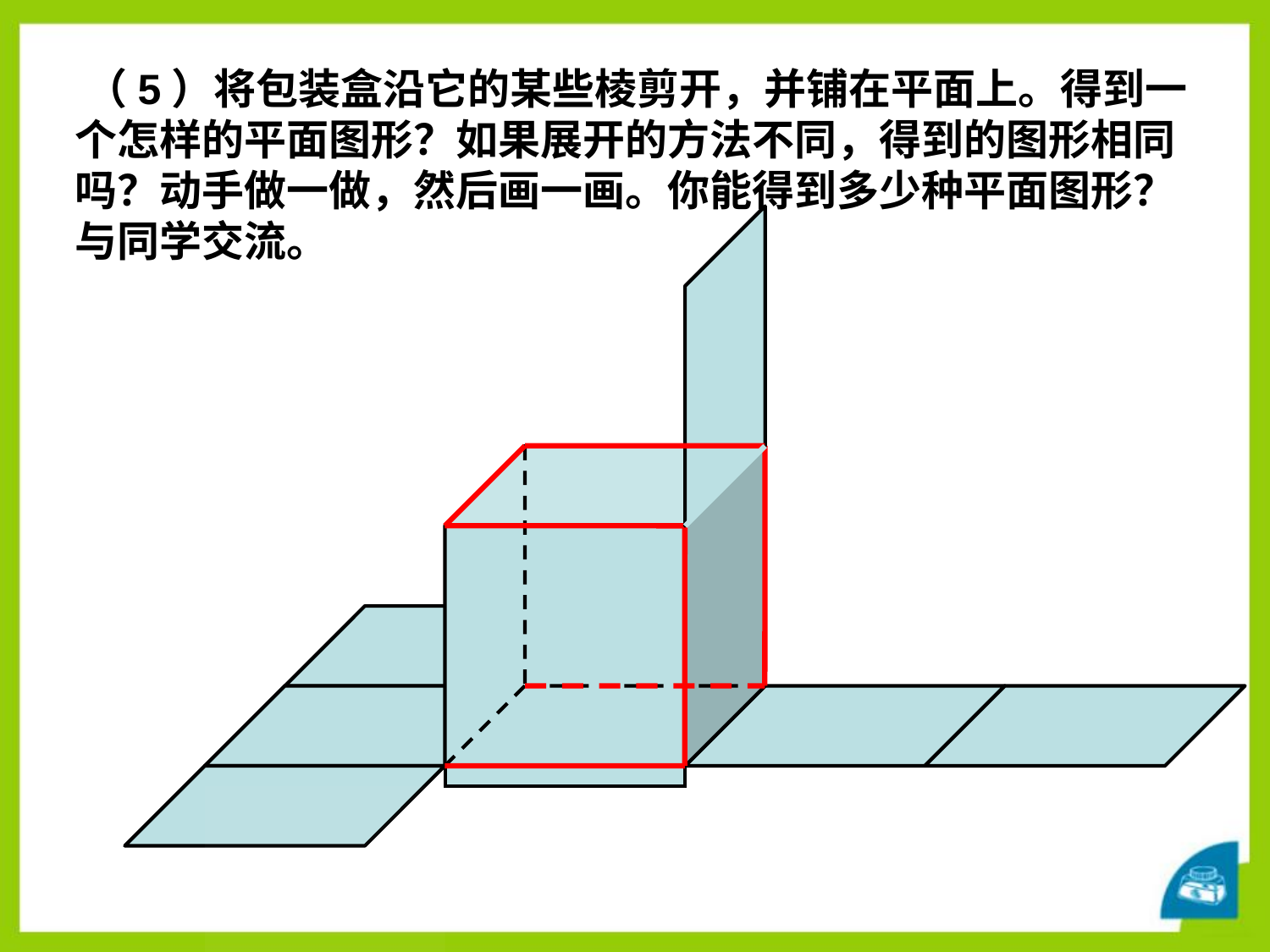

（5）将包装盒沿它的某些棱剪开，并铺在平面上。得到一个怎样的平面图形？如果展开的方法不同，得到的图形相同吗？动手做一做，然后画一画。你能得到多少种平面图形？与同学交流。